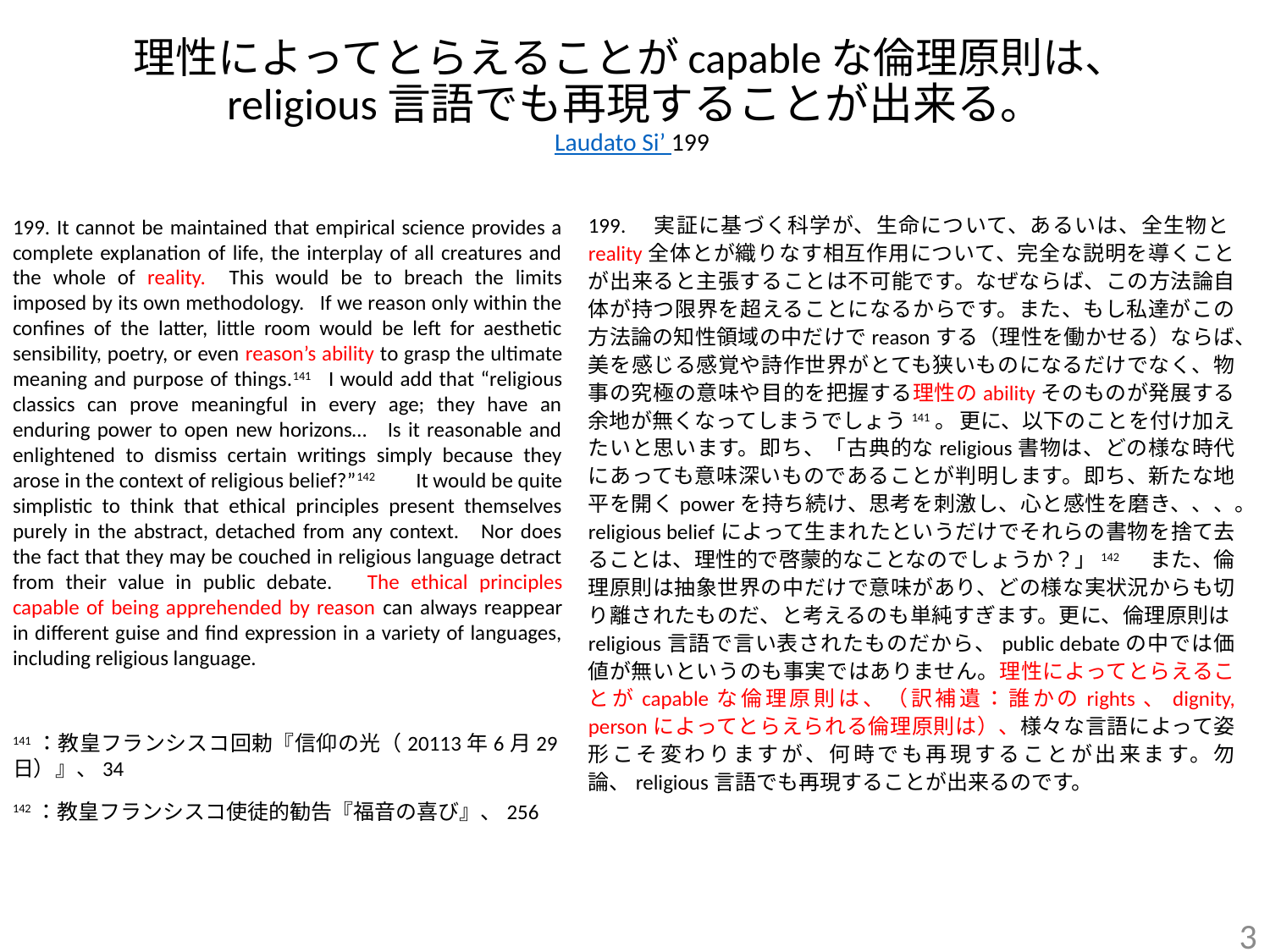

# 理性によってとらえることがcapableな倫理原則は、 religious言語でも再現することが出来る。 Laudato Si’ 199
199.　実証に基づく科学が、生命について、あるいは、全生物とreality全体とが織りなす相互作用について、完全な説明を導くことが出来ると主張することは不可能です。なぜならば、この方法論自体が持つ限界を超えることになるからです。また、もし私達がこの方法論の知性領域の中だけでreasonする（理性を働かせる）ならば、美を感じる感覚や詩作世界がとても狭いものになるだけでなく、物事の究極の意味や目的を把握する理性のabilityそのものが発展する余地が無くなってしまうでしょう141。 更に、以下のことを付け加えたいと思います。即ち、「古典的なreligious書物は、どの様な時代にあっても意味深いものであることが判明します。即ち、新たな地平を開くpowerを持ち続け、思考を刺激し、心と感性を磨き、、、。religious beliefによって生まれたというだけでそれらの書物を捨て去ることは、理性的で啓蒙的なことなのでしょうか？」142 　また、倫理原則は抽象世界の中だけで意味があり、どの様な実状況からも切り離されたものだ、と考えるのも単純すぎます。更に、倫理原則はreligious言語で言い表されたものだから、public debateの中では価値が無いというのも事実ではありません。理性によってとらえることがcapableな倫理原則は、（訳補遺：誰かのrights、dignity, personによってとらえられる倫理原則は）、様々な言語によって姿形こそ変わりますが、何時でも再現することが出来ます。勿論、religious言語でも再現することが出来るのです。
199. It cannot be maintained that empirical science provides a complete explanation of life, the interplay of all creatures and the whole of reality.  This would be to breach the limits imposed by its own methodology.   If we reason only within the confines of the latter, little room would be left for aesthetic sensibility, poetry, or even reason’s ability to grasp the ultimate meaning and purpose of things.141    I would add that “religious classics can prove meaningful in every age; they have an enduring power to open new horizons…   Is it reasonable and enlightened to dismiss certain writings simply because they arose in the context of religious belief?”142 　 It would be quite simplistic to think that ethical principles present themselves purely in the abstract, detached from any context.   Nor does the fact that they may be couched in religious language detract from their value in public debate.   The ethical principles capable of being apprehended by reason can always reappear in different guise and find expression in a variety of languages, including religious language.

141：教皇フランシスコ回勅『信仰の光（20113年6月29日）』、34
142：教皇フランシスコ使徒的勧告『福音の喜び』、256
3